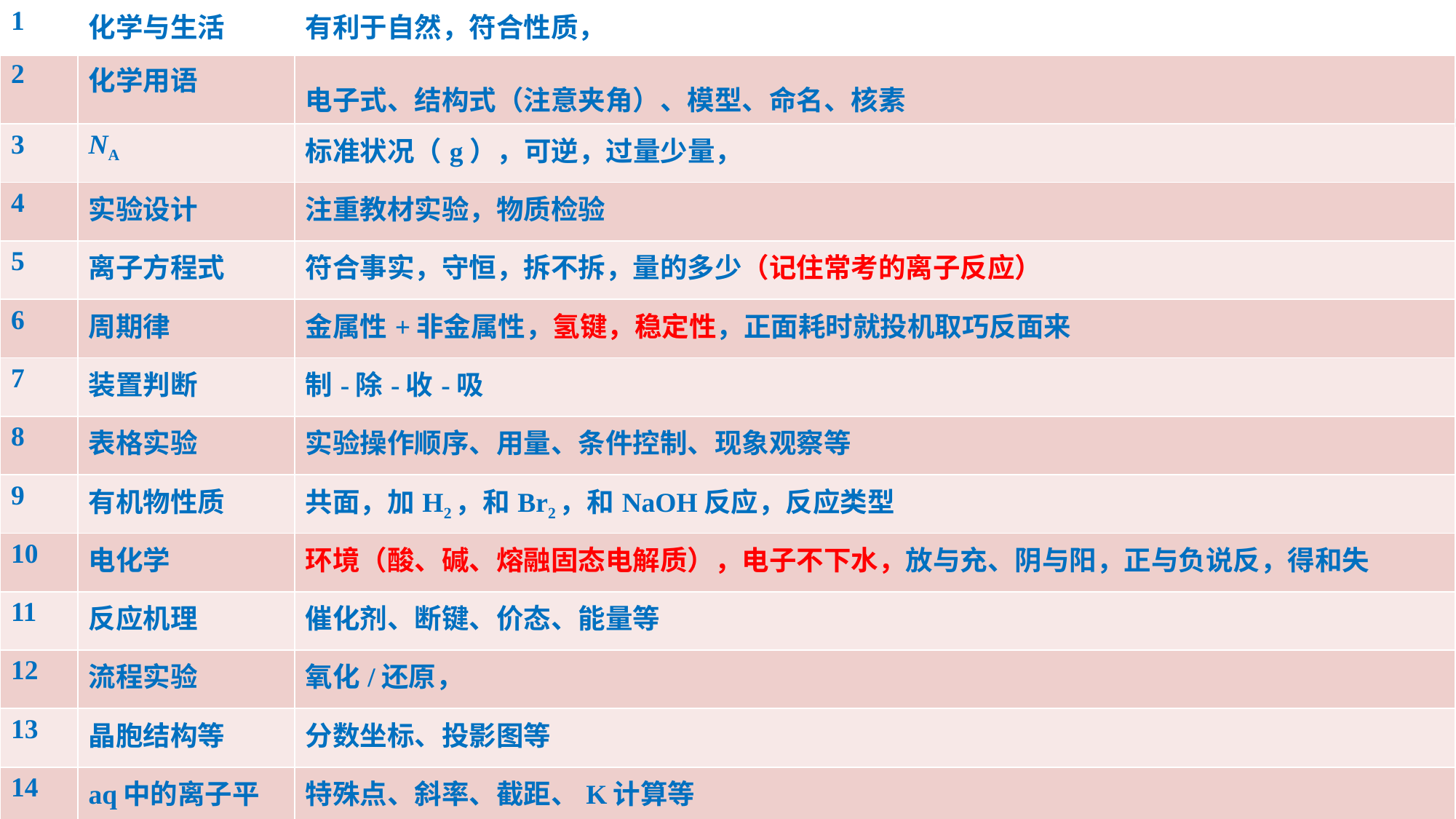

| 1 | 化学与生活 | 有利于自然，符合性质， |
| --- | --- | --- |
| 2 | 化学用语 | 电子式、结构式（注意夹角）、模型、命名、核素 |
| 3 | NA | 标准状况（g），可逆，过量少量， |
| 4 | 实验设计 | 注重教材实验，物质检验 |
| 5 | 离子方程式 | 符合事实，守恒，拆不拆，量的多少（记住常考的离子反应） |
| 6 | 周期律 | 金属性+非金属性，氢键，稳定性，正面耗时就投机取巧反面来 |
| 7 | 装置判断 | 制-除-收-吸 |
| 8 | 表格实验 | 实验操作顺序、用量、条件控制、现象观察等 |
| 9 | 有机物性质 | 共面，加H2，和Br2，和NaOH反应，反应类型 |
| 10 | 电化学 | 环境（酸、碱、熔融固态电解质），电子不下水，放与充、阴与阳，正与负说反，得和失 |
| 11 | 反应机理 | 催化剂、断键、价态、能量等 |
| 12 | 流程实验 | 氧化/还原， |
| 13 | 晶胞结构等 | 分数坐标、投影图等 |
| 14 | aq中的离子平衡 | 特殊点、斜率、截距、K计算等 |
7